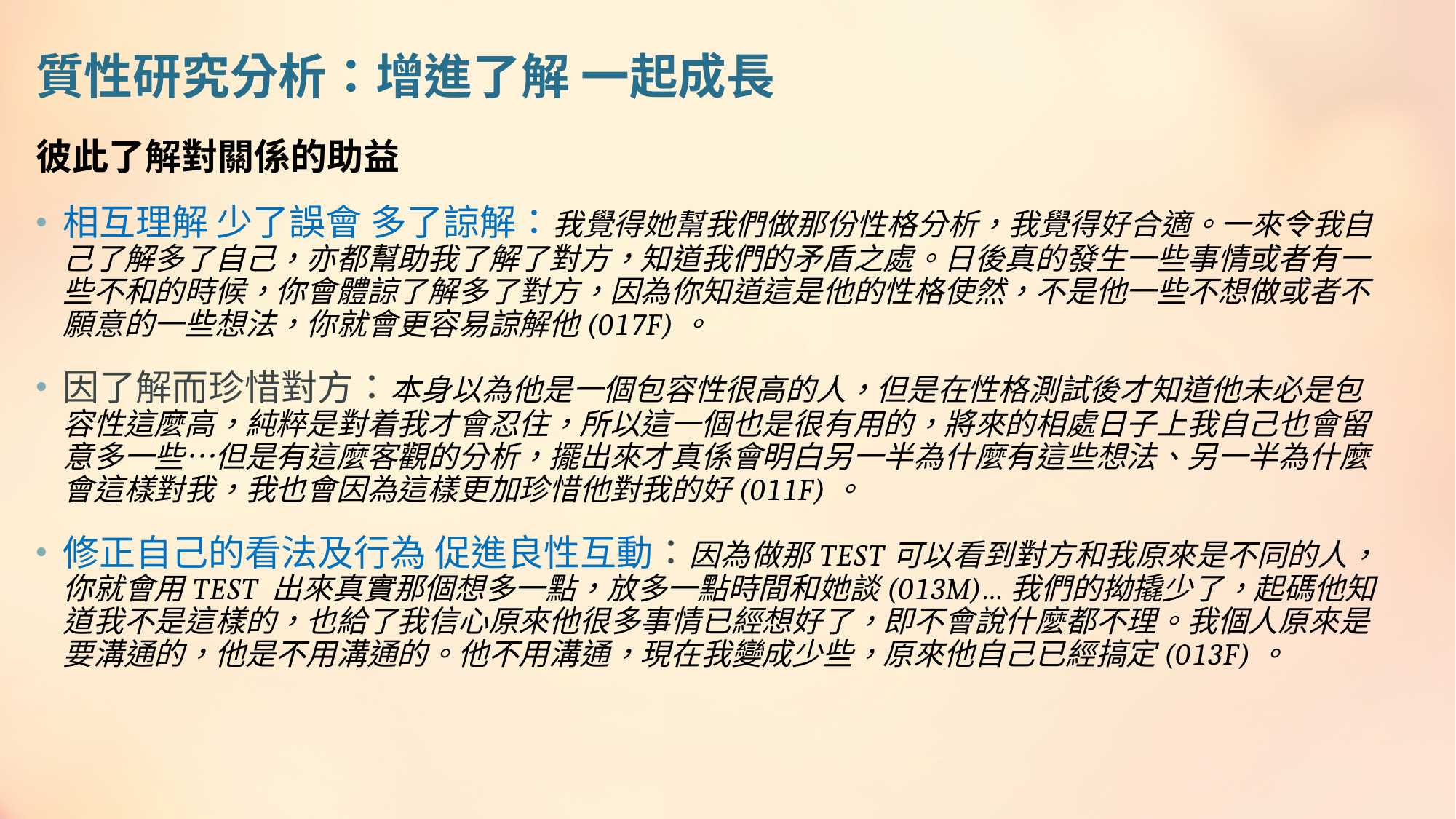

# 質性研究分析：增進了解 一起成長
彼此了解對關係的助益
相互理解 少了誤會 多了諒解：我覺得她幫我們做那份性格分析，我覺得好合適。一來令我自己了解多了自己，亦都幫助我了解了對方，知道我們的矛盾之處。日後真的發生一些事情或者有一些不和的時候，你會體諒了解多了對方，因為你知道這是他的性格使然，不是他一些不想做或者不願意的一些想法，你就會更容易諒解他(017F)。
因了解而珍惜對方：本身以為他是一個包容性很高的人，但是在性格測試後才知道他未必是包容性這麼高，純粹是對着我才會忍住，所以這一個也是很有用的，將來的相處日子上我自己也會留意多一些…但是有這麼客觀的分析，擺出來才真係會明白另一半為什麼有這些想法、另一半為什麼會這樣對我，我也會因為這樣更加珍惜他對我的好(011F)。
修正自己的看法及行為 促進良性互動：因為做那TEST可以看到對方和我原來是不同的人，你就會用TEST 出來真實那個想多一點，放多一點時間和她談(013M)…我們的拗撬少了，起碼他知道我不是這樣的，也給了我信心原來他很多事情已經想好了，即不會說什麼都不理。我個人原來是要溝通的，他是不用溝通的。他不用溝通，現在我變成少些，原來他自己已經搞定(013F)。